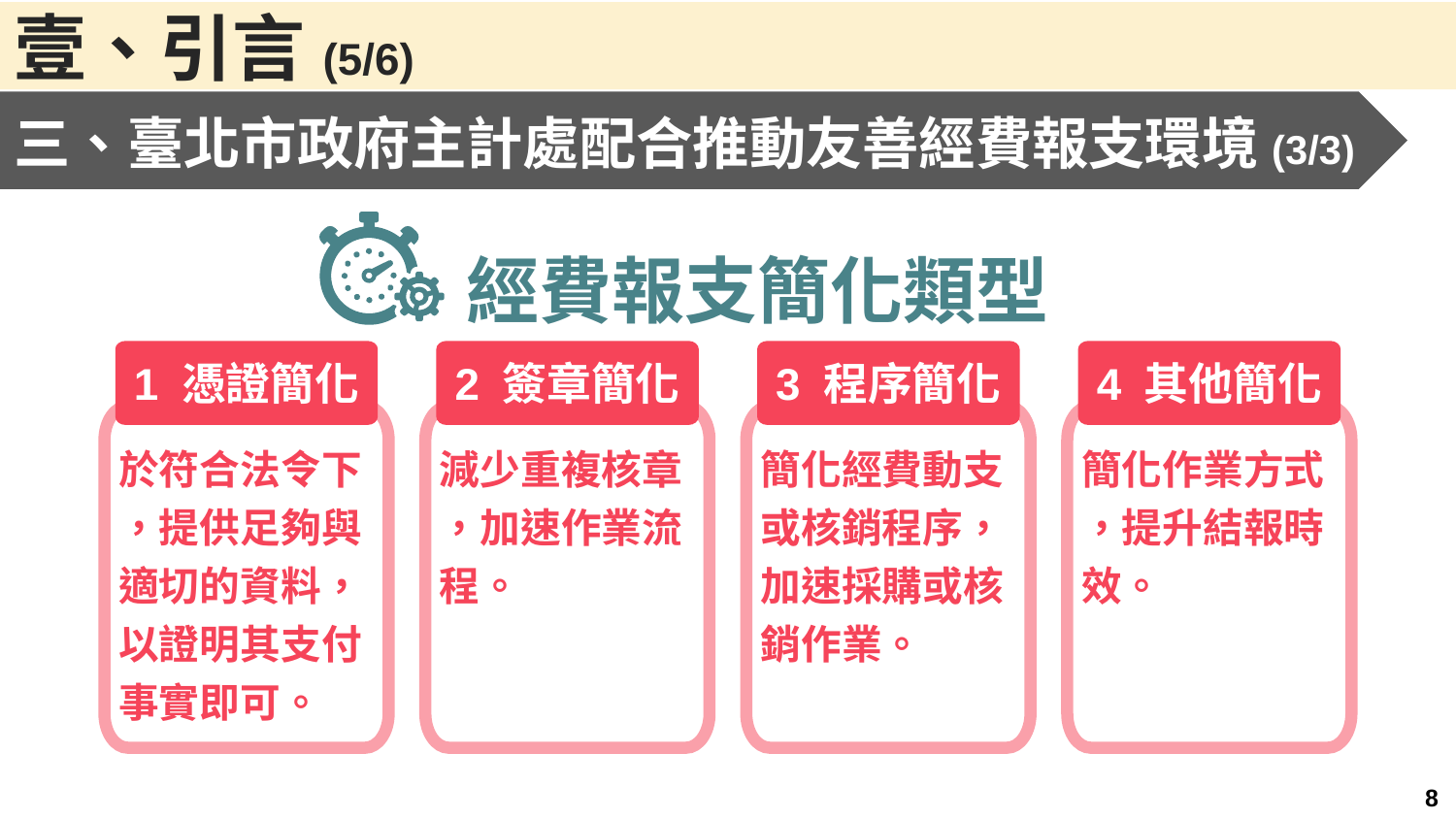

壹、引言(5/6)

三、臺北市政府主計處配合推動友善經費報支環境(3/3)

經費報支簡化類型
1 憑證簡化

於符合法令下
，提供足夠與
適切的資料，
以證明其支付
事實即可。
2 簽章簡化

減少重複核章
，加速作業流
程。
3 程序簡化

簡化經費動支
或核銷程序，
加速採購或核
銷作業。
4 其他簡化

簡化作業方式
，提升結報時
效。
8